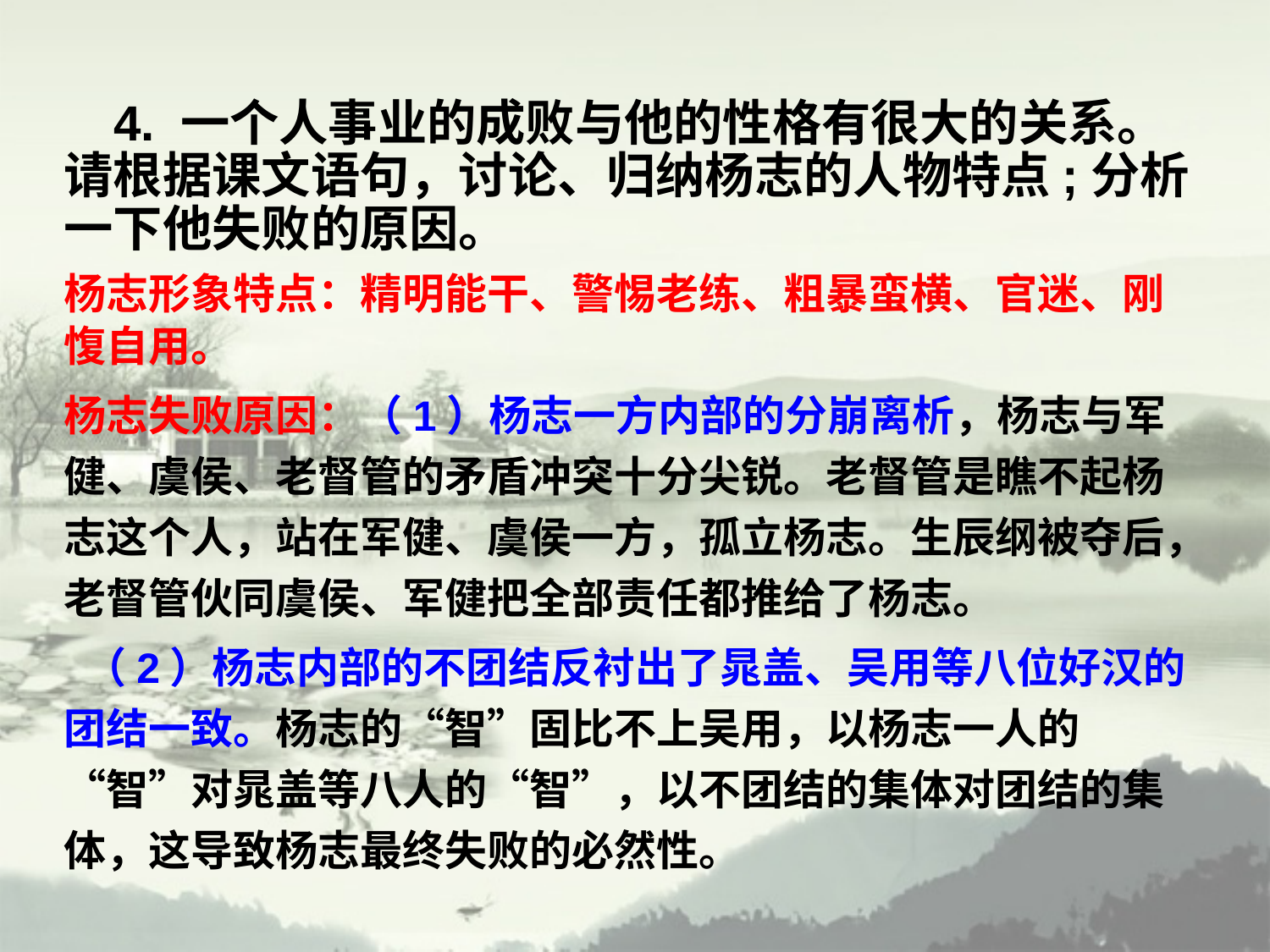

4. 一个人事业的成败与他的性格有很大的关系。请根据课文语句，讨论、归纳杨志的人物特点;分析一下他失败的原因。
杨志形象特点：精明能干、警惕老练、粗暴蛮横、官迷、刚愎自用。
杨志失败原因：（1）杨志一方内部的分崩离析，杨志与军健、虞侯、老督管的矛盾冲突十分尖锐。老督管是瞧不起杨志这个人，站在军健、虞侯一方，孤立杨志。生辰纲被夺后，老督管伙同虞侯、军健把全部责任都推给了杨志。
 （2）杨志内部的不团结反衬出了晁盖、吴用等八位好汉的团结一致。杨志的“智”固比不上吴用，以杨志一人的“智”对晁盖等八人的“智”，以不团结的集体对团结的集体，这导致杨志最终失败的必然性。